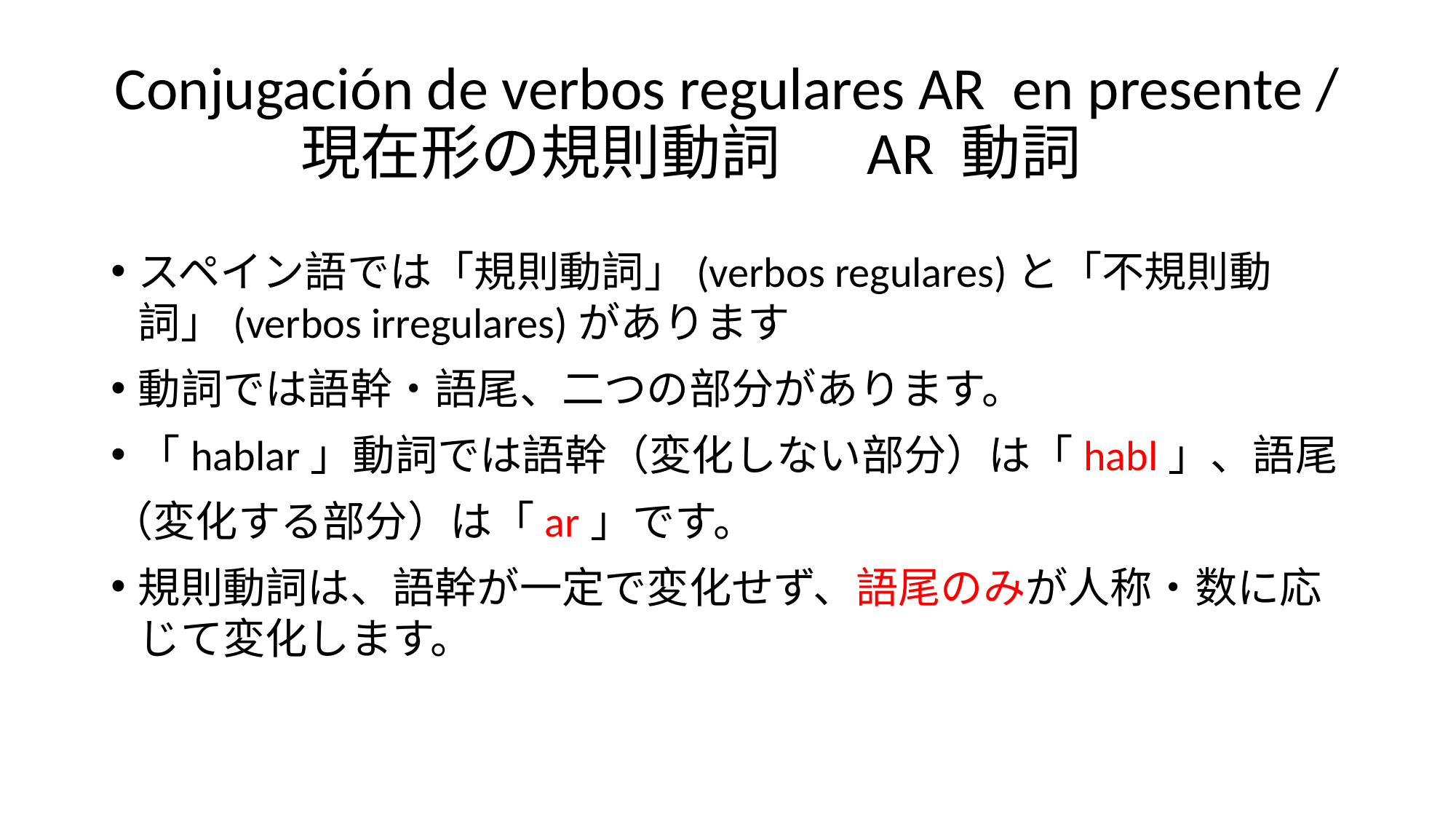

# Conjugación de verbos regulares AR  en presente / 現在形の規則動詞 　AR 動詞
スペイン語では「規則動詞」(verbos regulares)と「不規則動詞」(verbos irregulares)があります
動詞では語幹・語尾、二つの部分があります。
「hablar」動詞では語幹（変化しない部分）は「habl」、語尾
（変化する部分）は「ar」です。
規則動詞は、語幹が一定で変化せず、語尾のみが人称・数に応じて変化します。